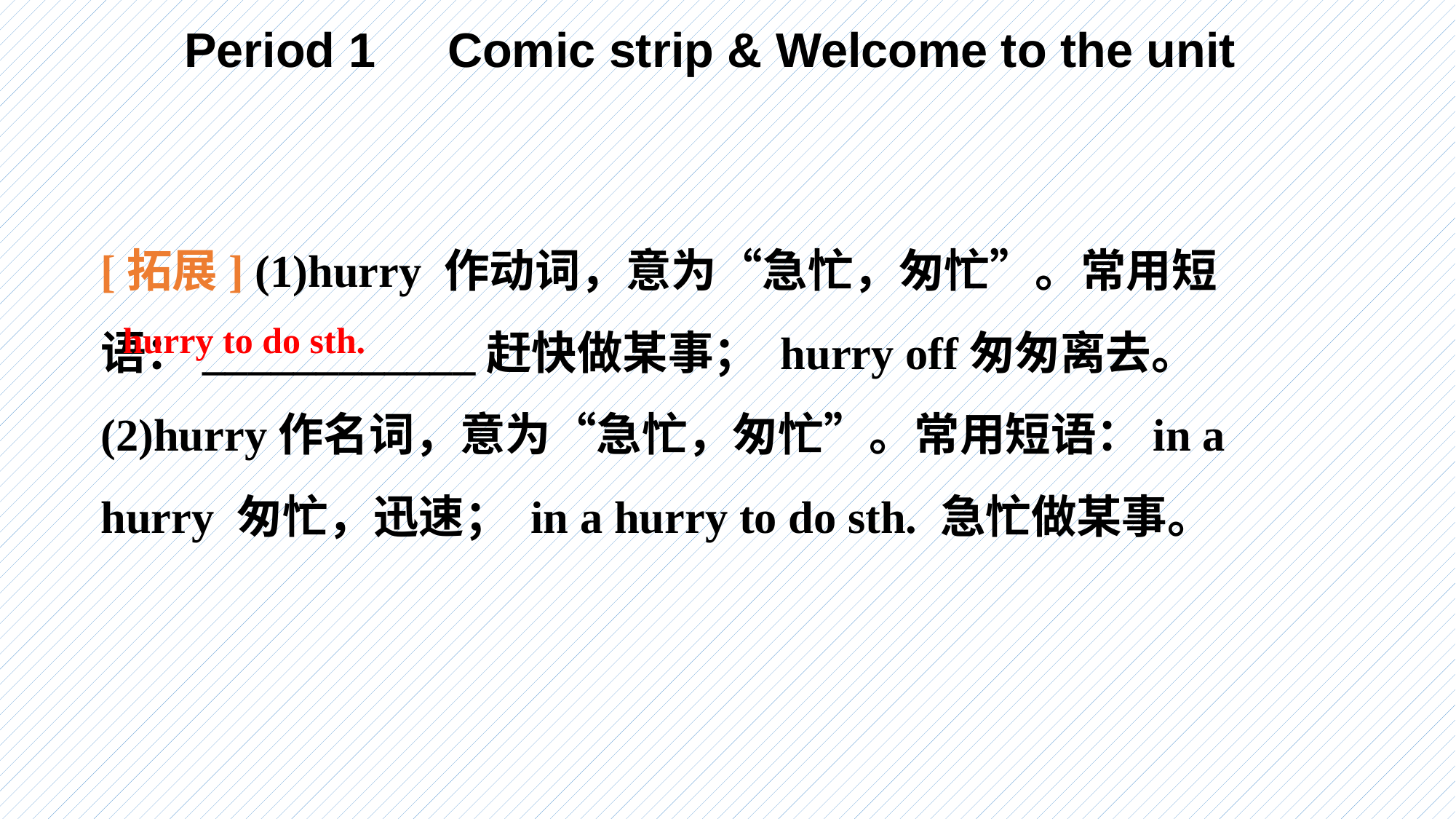

Period 1　Comic strip & Welcome to the unit
[拓展] (1)hurry 作动词，意为“急忙，匆忙”。常用短语：____________赶快做某事； hurry off匆匆离去。
(2)hurry作名词，意为“急忙，匆忙”。常用短语：in a hurry 匆忙，迅速； in a hurry to do sth. 急忙做某事。
hurry to do sth.